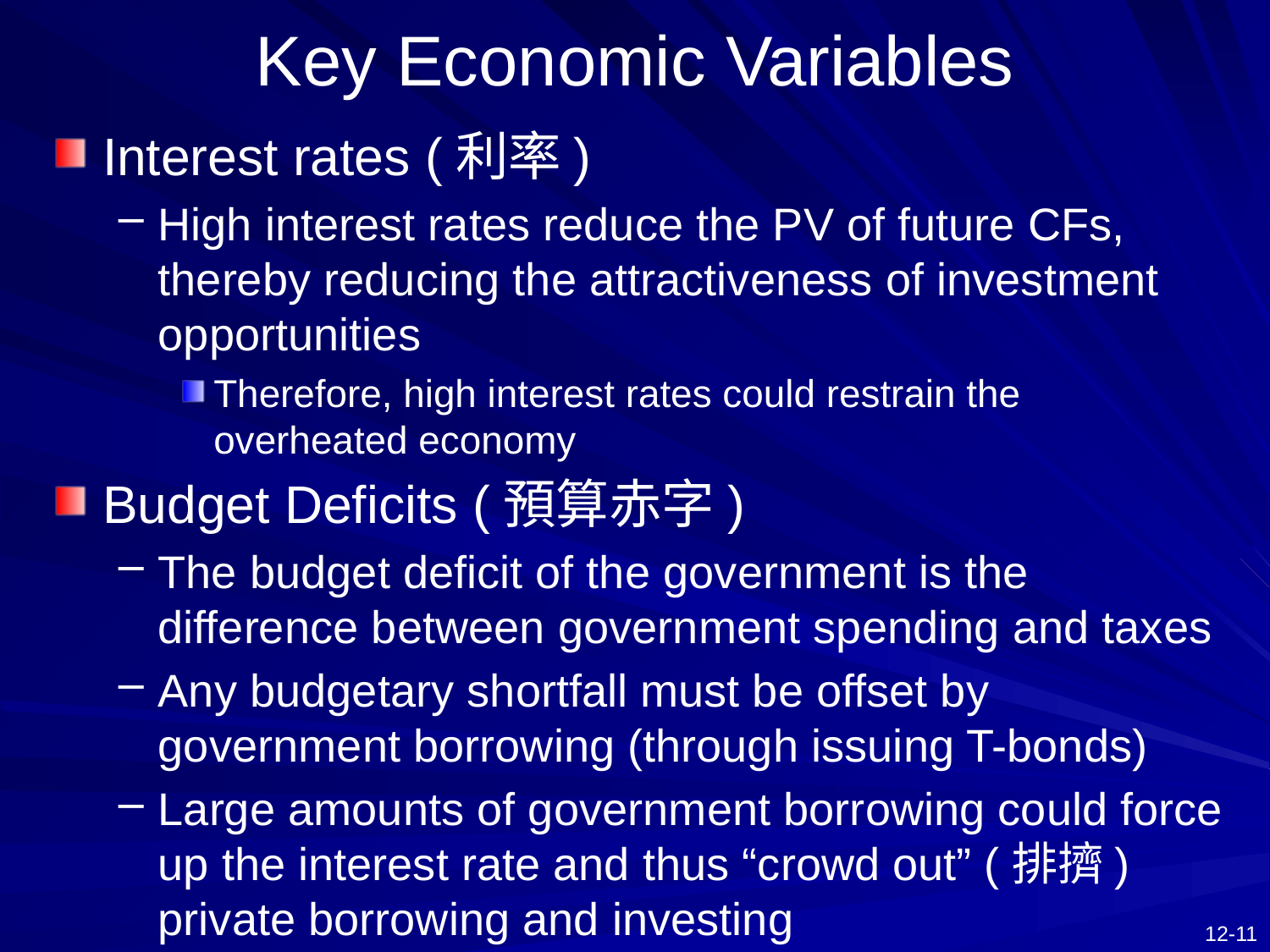

# Key Economic Variables
Interest rates (利率)
High interest rates reduce the PV of future CFs, thereby reducing the attractiveness of investment opportunities
Therefore, high interest rates could restrain the overheated economy
Budget Deficits (預算赤字)
The budget deficit of the government is the difference between government spending and taxes
Any budgetary shortfall must be offset by government borrowing (through issuing T-bonds)
Large amounts of government borrowing could force up the interest rate and thus “crowd out” (排擠) private borrowing and investing